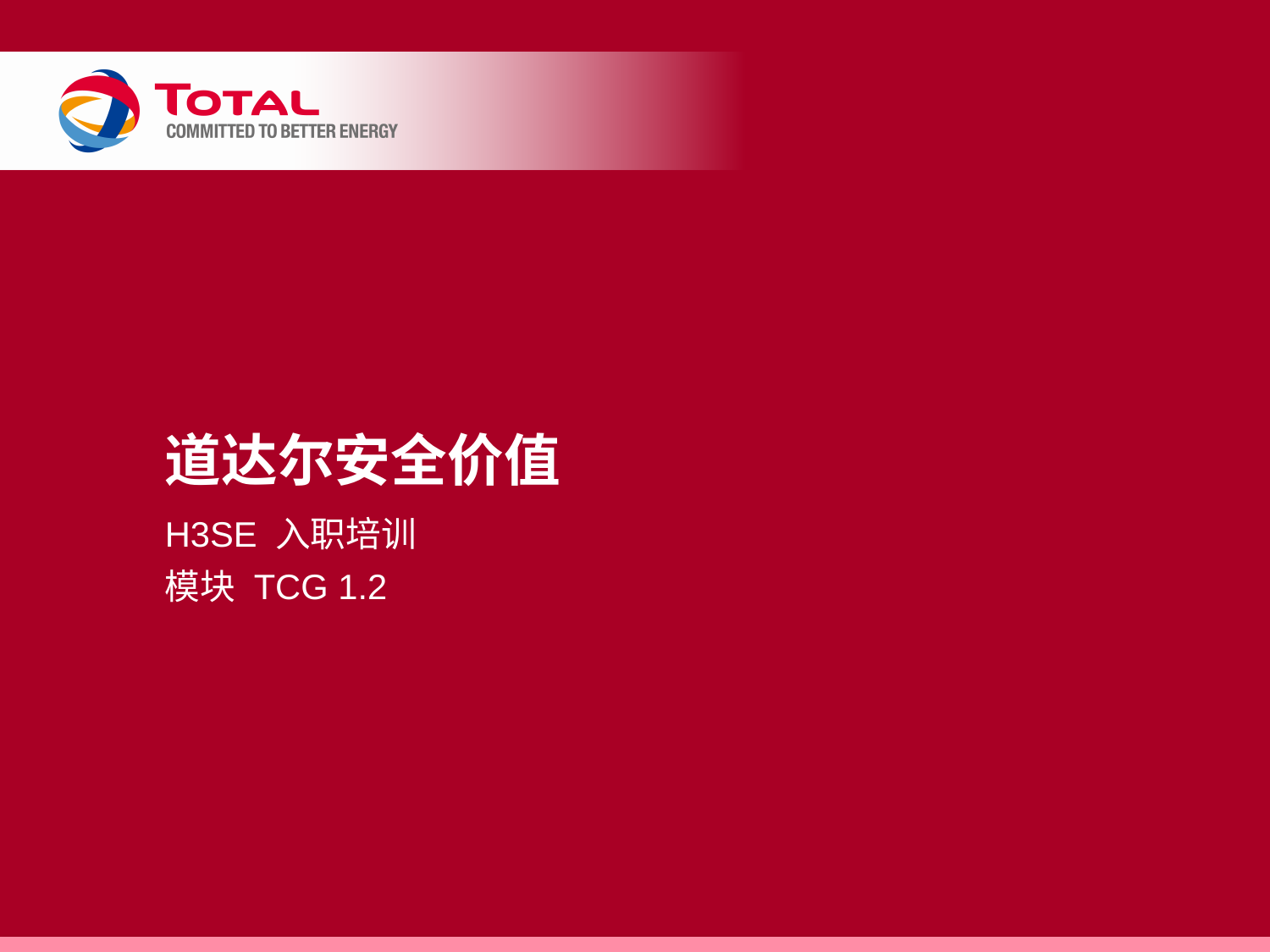

# 道达尔安全价值

H3SE 入职培训
模块 TCG 1.2